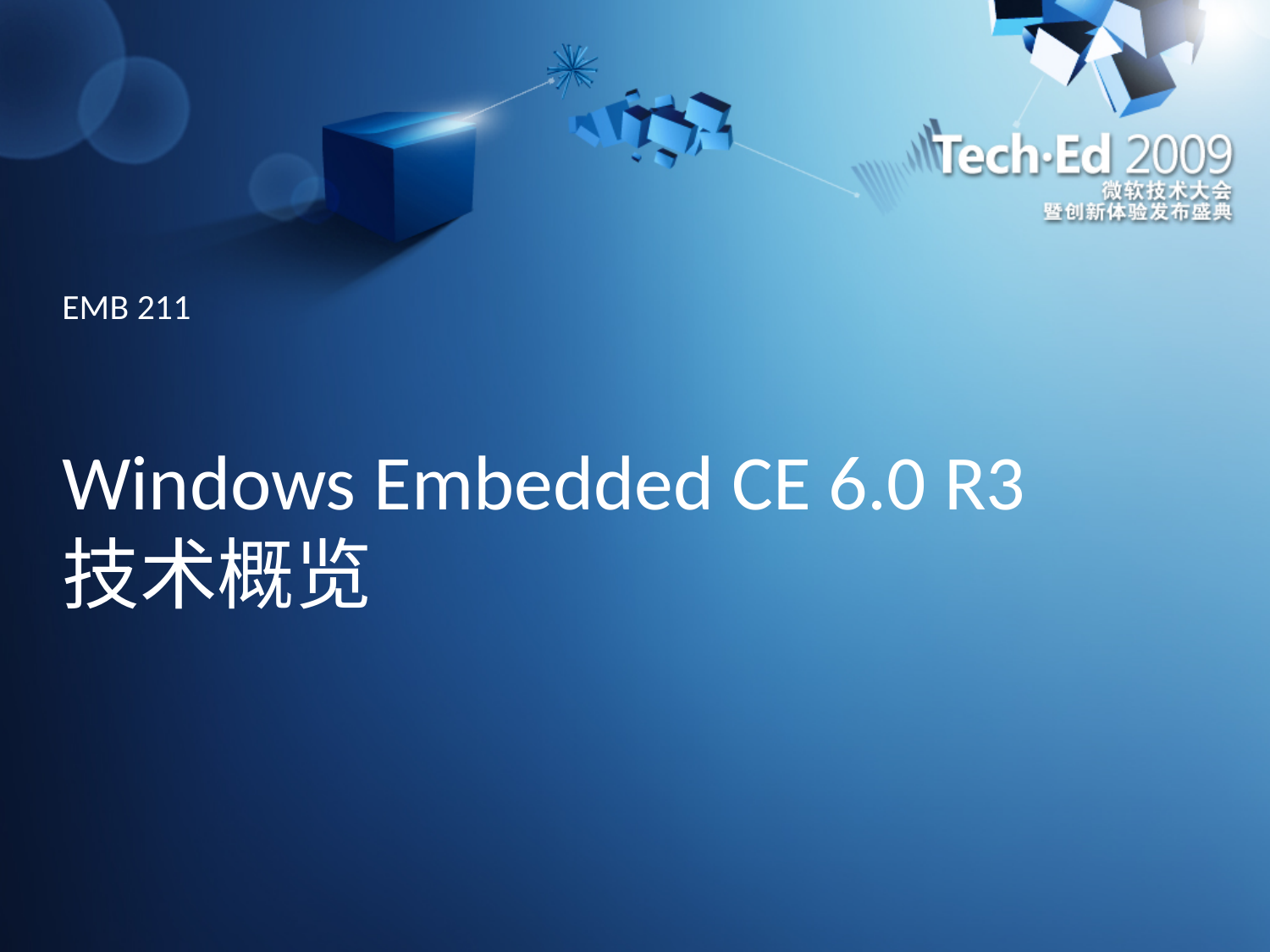

EMB 211
# Windows Embedded CE 6.0 R3 技术概览